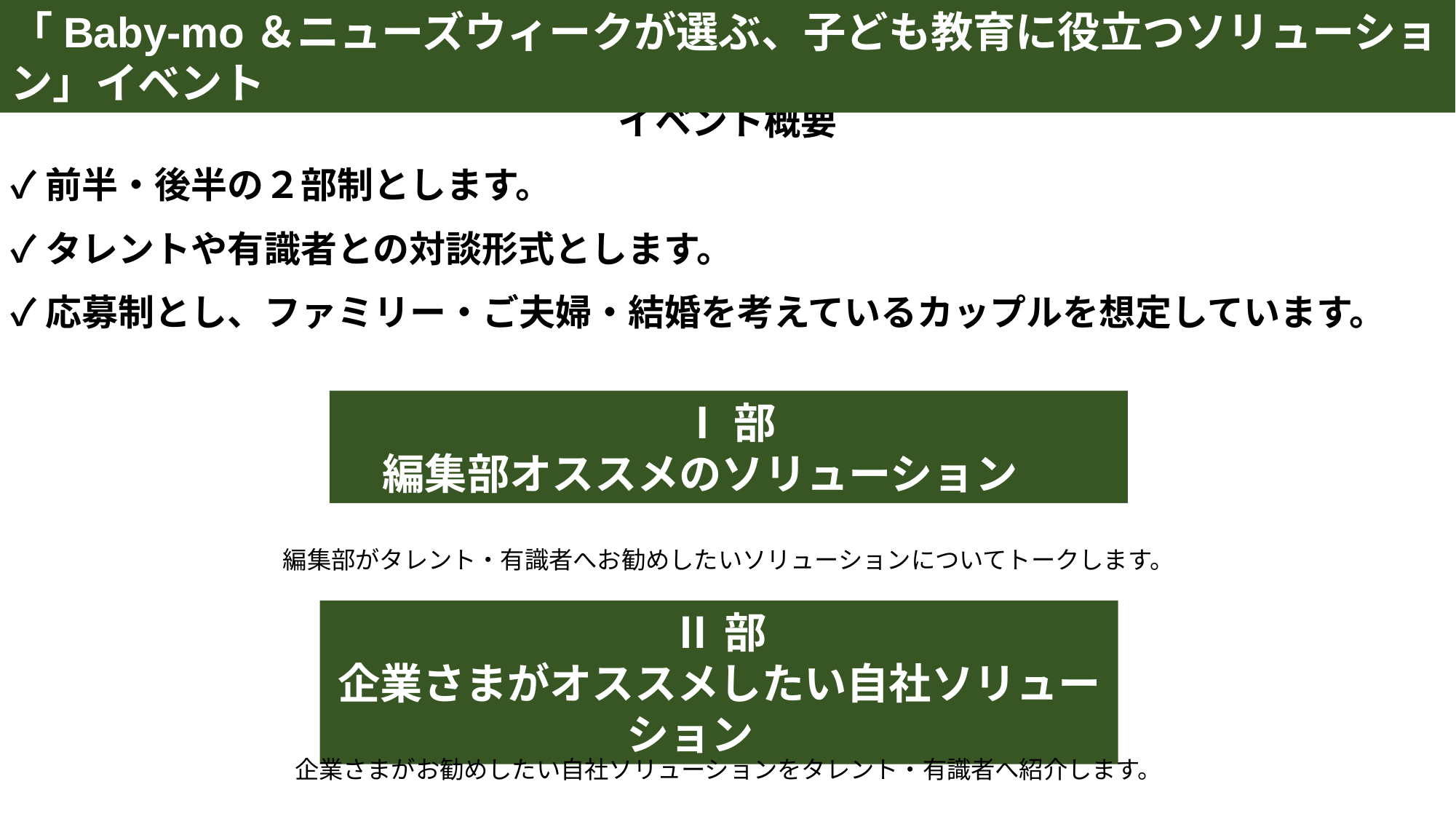

「Baby-mo＆ニューズウィークが選ぶ、子ども教育に役立つソリューション」イベント
6
イベント概要
✓前半・後半の２部制とします。
✓タレントや有識者との対談形式とします。
✓応募制とし、ファミリー・ご夫婦・結婚を考えているカップルを想定しています。
Ⅰ部
編集部オススメのソリューション
編集部がタレント・有識者へお勧めしたいソリューションについてトークします。
Ⅱ部
企業さまがオススメしたい自社ソリューション
企業さまがお勧めしたい自社ソリューションをタレント・有識者へ紹介します。